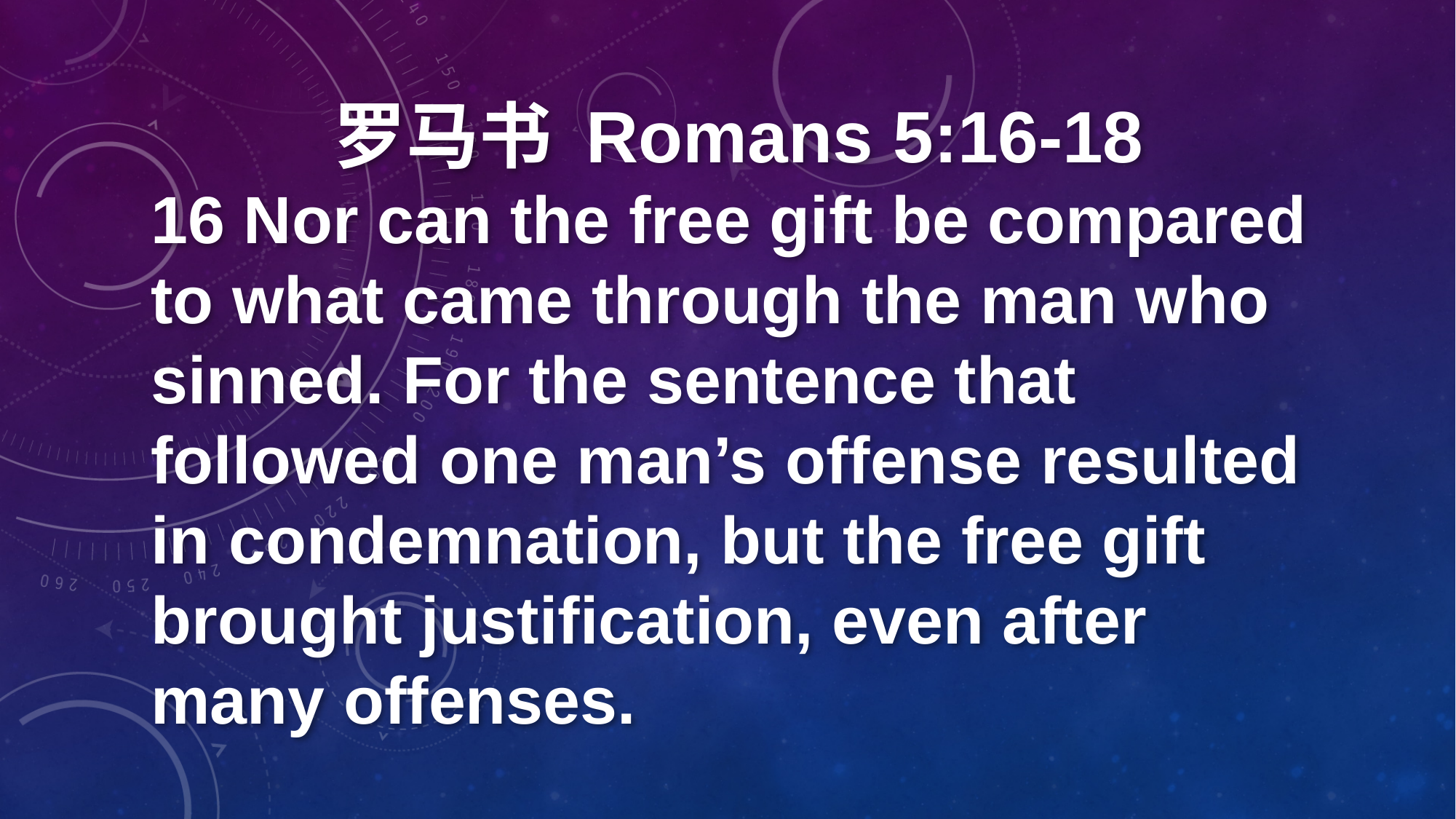

罗马书 Romans 5:16-18
16 Nor can the free gift be compared to what came through the man who sinned. For the sentence that followed one man’s offense resulted in condemnation, but the free gift brought justification, even after many offenses.